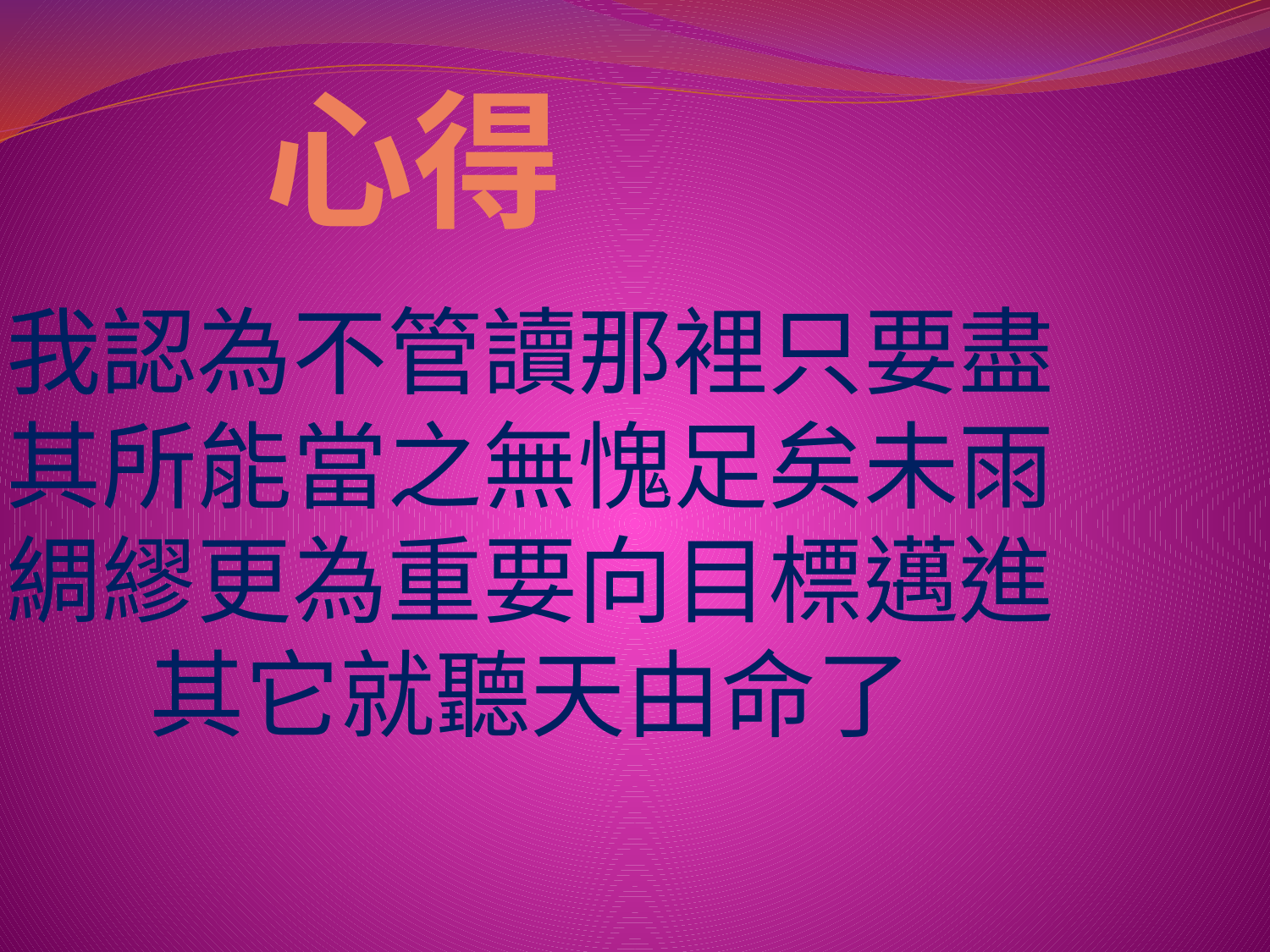

# 心得
我認為不管讀那裡只要盡其所能當之無愧足矣未雨綢繆更為重要向目標邁進其它就聽天由命了